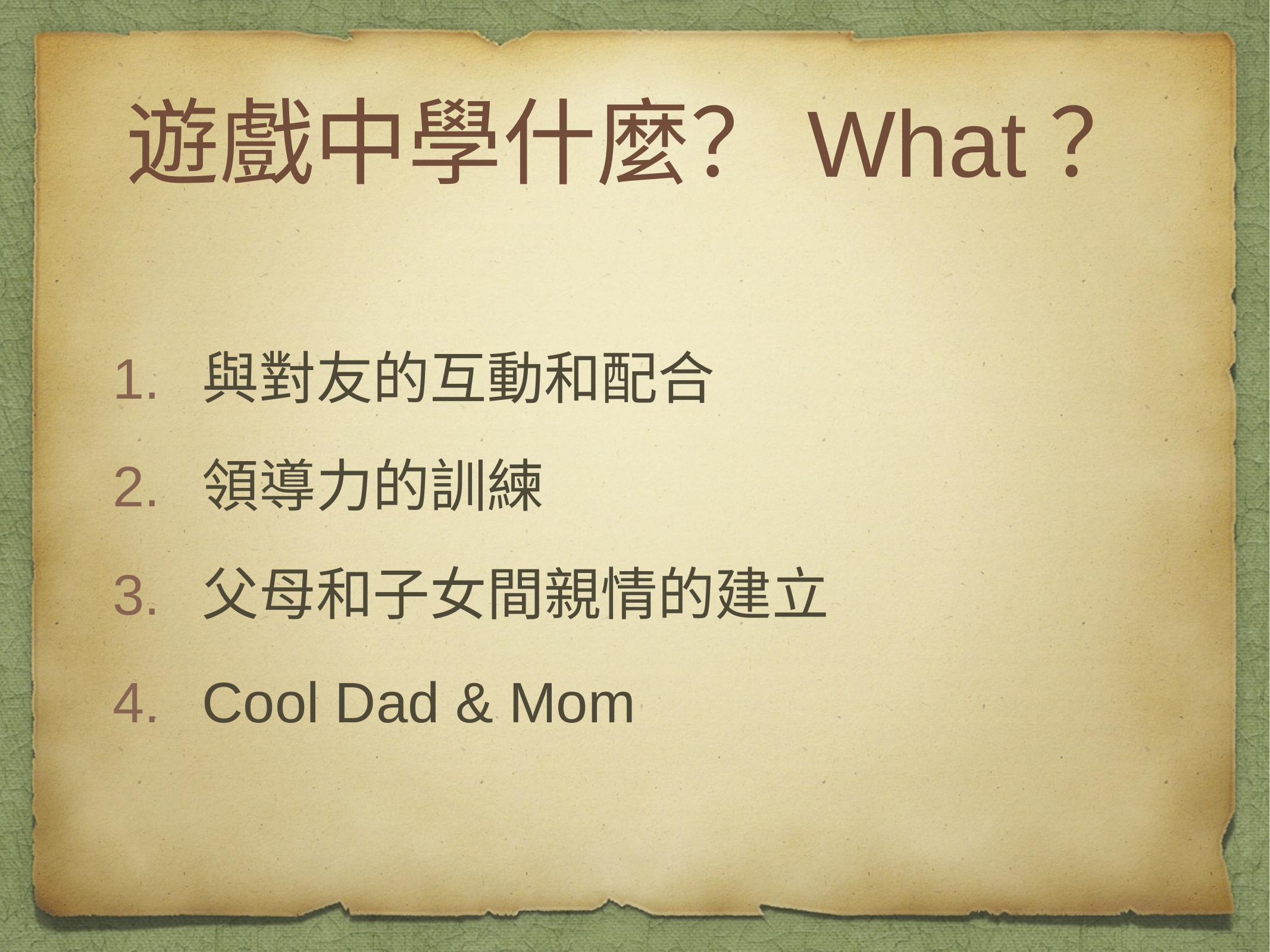

遊戲中學什麼？What？
與對友的互動和配合
領導力的訓練
父母和子女間親情的建立
Cool Dad & Mom